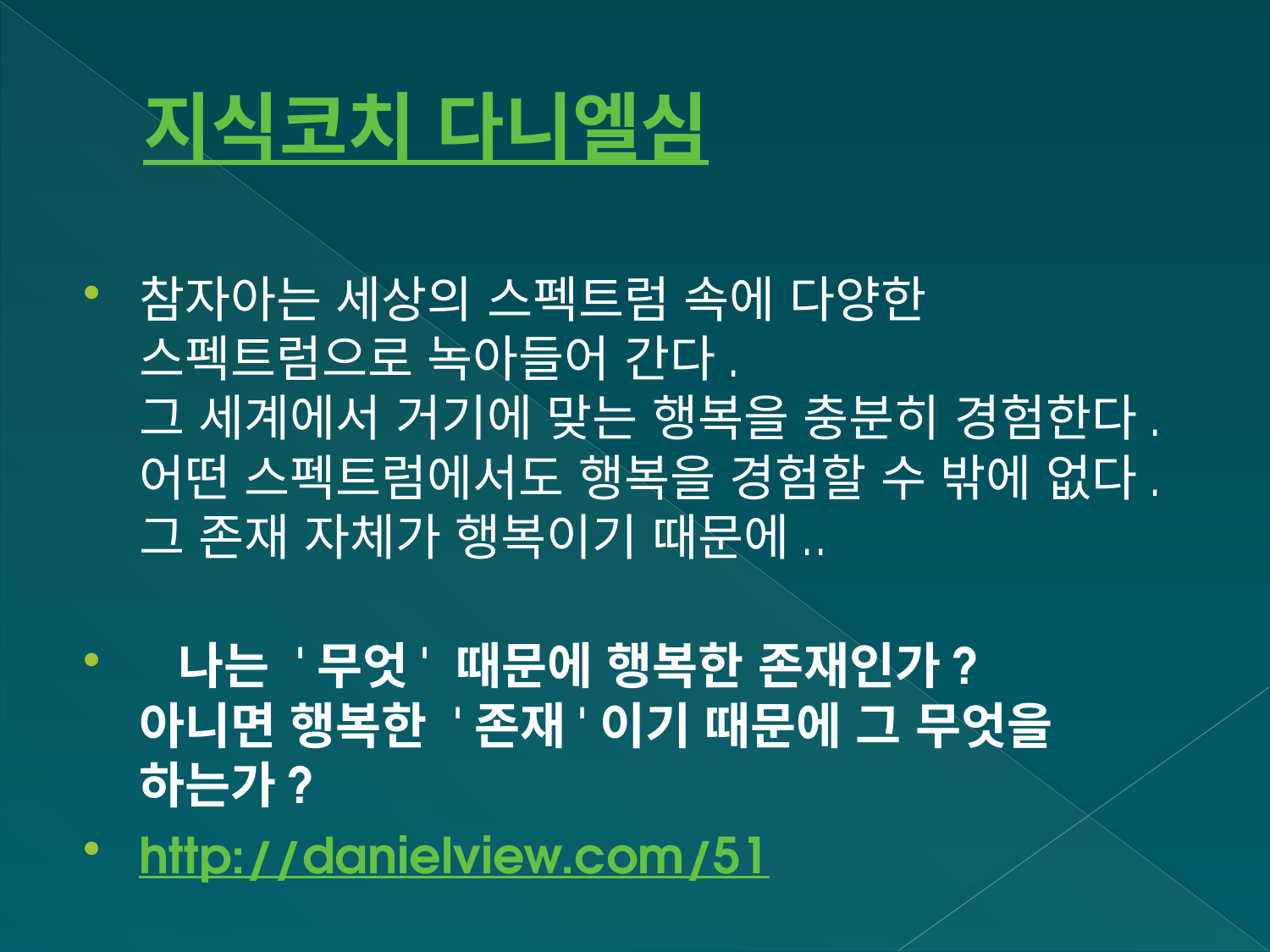

# 지식코치 다니엘심
참자아는 세상의 스펙트럼 속에 다양한 스펙트럼으로 녹아들어 간다.
그 세계에서 거기에 맞는 행복을 충분히 경험한다.
어떤 스펙트럼에서도 행복을 경험할 수 밖에 없다.
그 존재 자체가 행복이기 때문에..
  나는 '무엇' 때문에 행복한 존재인가?
아니면 행복한 '존재'이기 때문에 그 무엇을 하는가?
http://danielview.com/51